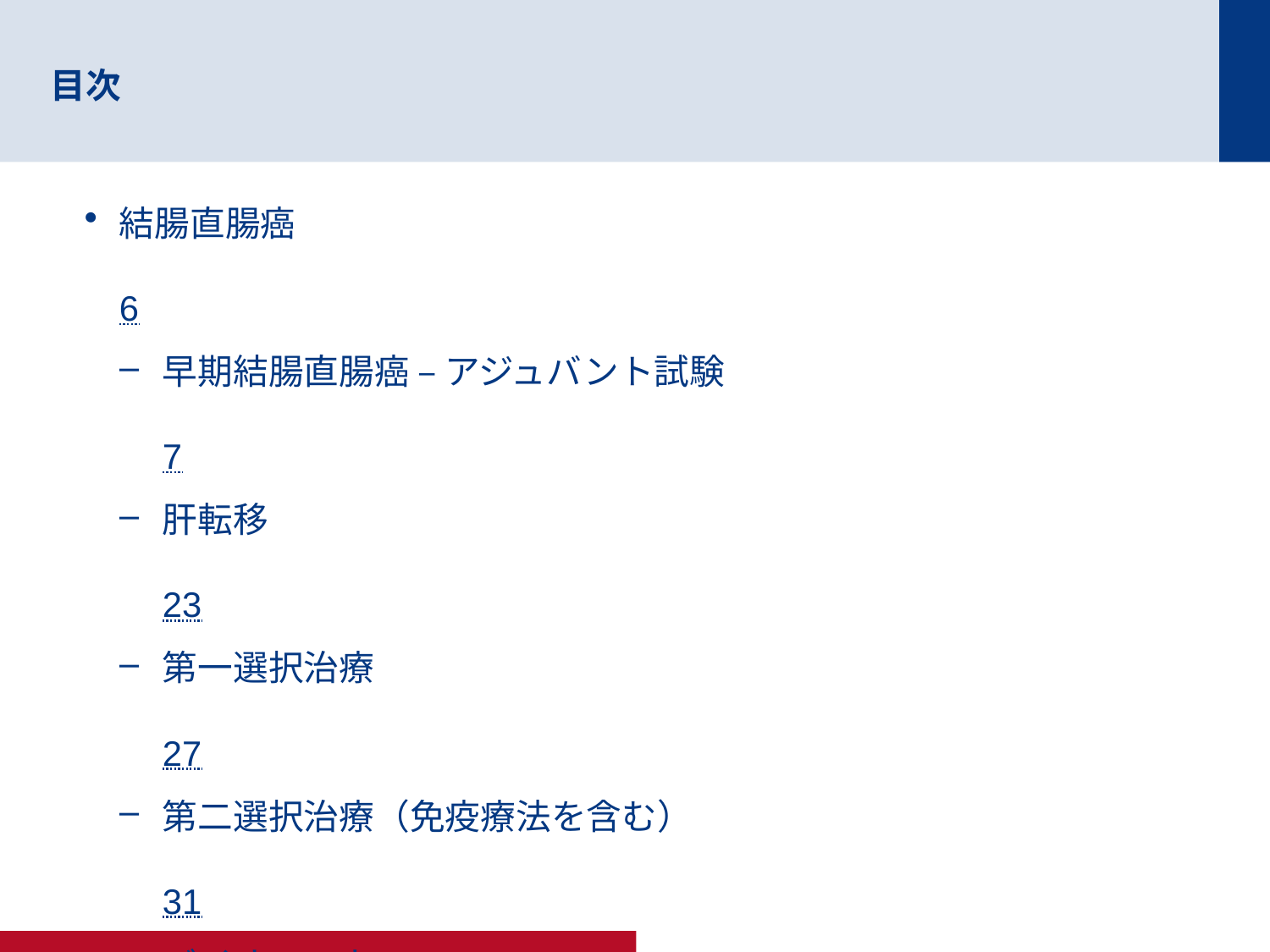

# 目次

結腸直腸癌	6
早期結腸直腸癌 – アジュバント試験	7
肝転移	23
第一選択治療	27
第二選択治療（免疫療法を含む）	31
バイオマーカー	41
内視鏡検査および手術	65
直腸癌	72
肛門癌	79